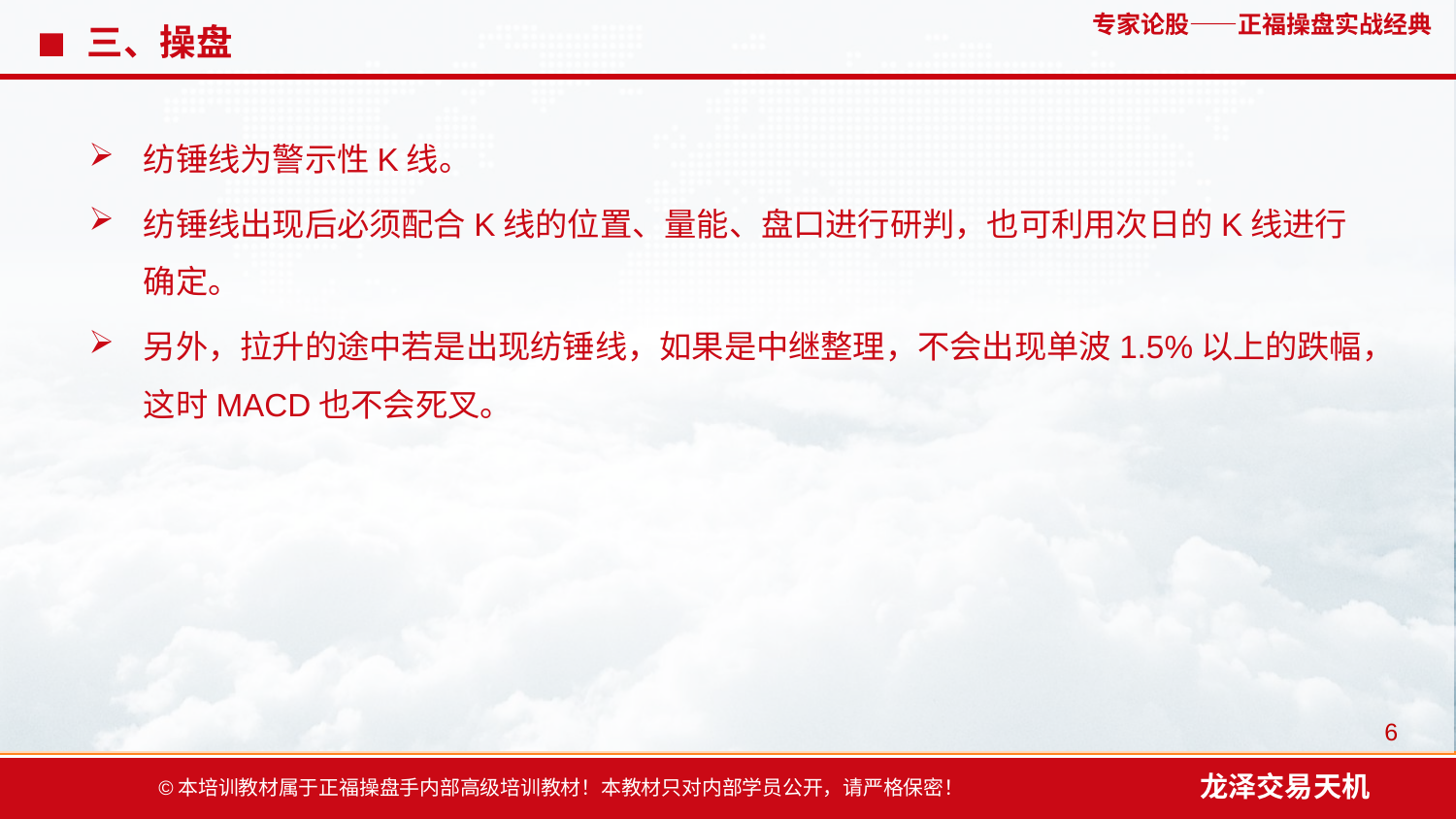

# 三、操盘
纺锤线为警示性K线。
纺锤线出现后必须配合K线的位置、量能、盘口进行研判，也可利用次日的K线进行确定。
另外，拉升的途中若是出现纺锤线，如果是中继整理，不会出现单波1.5%以上的跌幅，这时MACD也不会死叉。